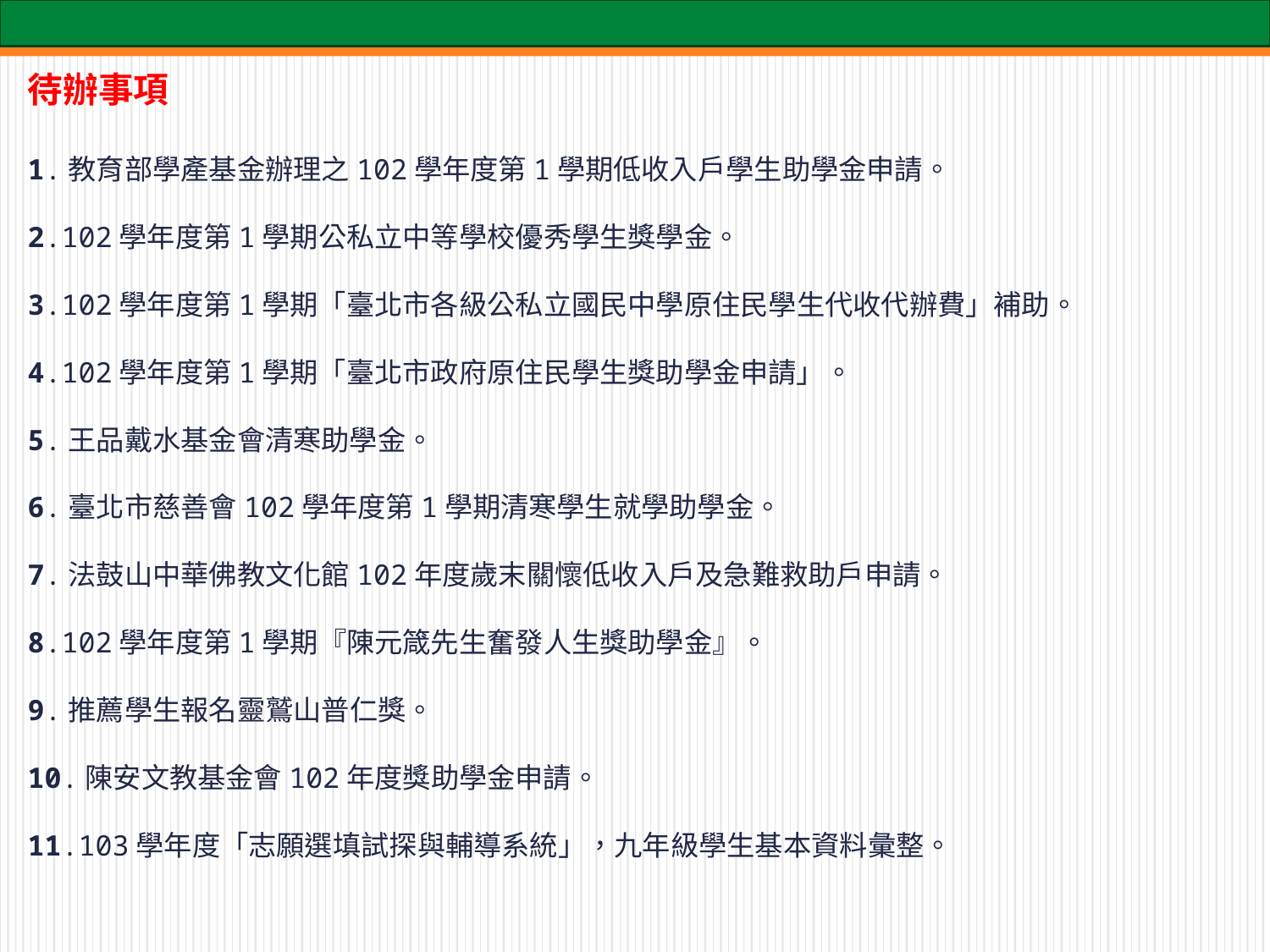

待辦事項

1.教育部學產基金辦理之102學年度第1學期低收入戶學生助學金申請。

2.102學年度第1學期公私立中等學校優秀學生獎學金。

3.102學年度第1學期「臺北市各級公私立國民中學原住民學生代收代辦費」補助。

4.102學年度第1學期「臺北市政府原住民學生獎助學金申請」。

5.王品戴水基金會清寒助學金。

6.臺北市慈善會102學年度第1學期清寒學生就學助學金。

7.法鼓山中華佛教文化館102年度歲末關懷低收入戶及急難救助戶申請。

8.102學年度第1學期『陳元箴先生奮發人生獎助學金』。

9.推薦學生報名靈鷲山普仁獎。

10.陳安文教基金會102年度獎助學金申請。

11.103學年度「志願選填試探與輔導系統」，九年級學生基本資料彙整。